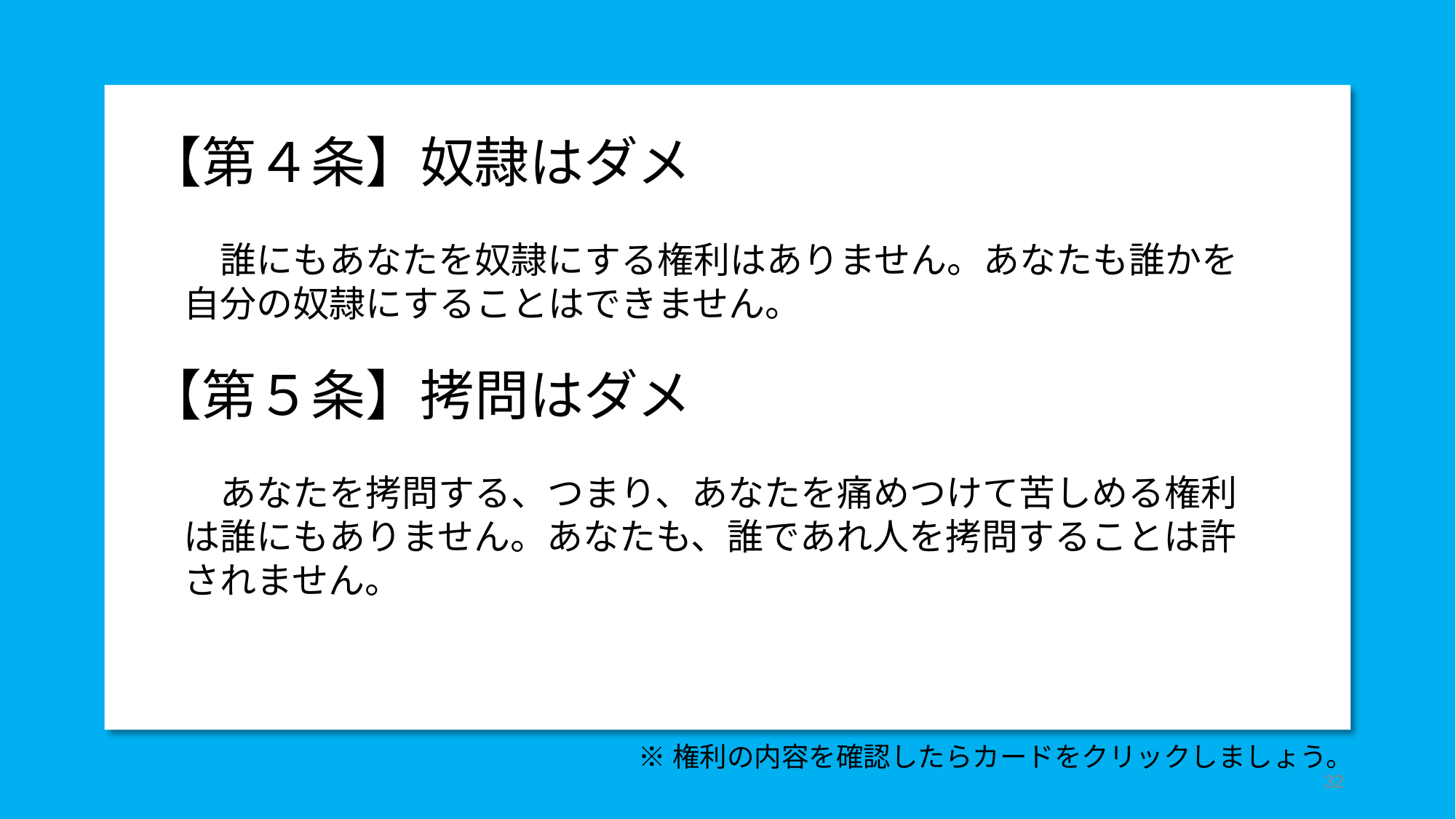

【第４条】奴隷はダメ

　　誰にもあなたを奴隷にする権利はありません。あなたも誰かを
　自分の奴隷にすることはできません。

【第５条】拷問はダメ

　　あなたを拷問する、つまり、あなたを痛めつけて苦しめる権利
　は誰にもありません。あなたも、誰であれ人を拷問することは許
　されません。
※権利の内容を確認したらカードをクリックしましょう。
32